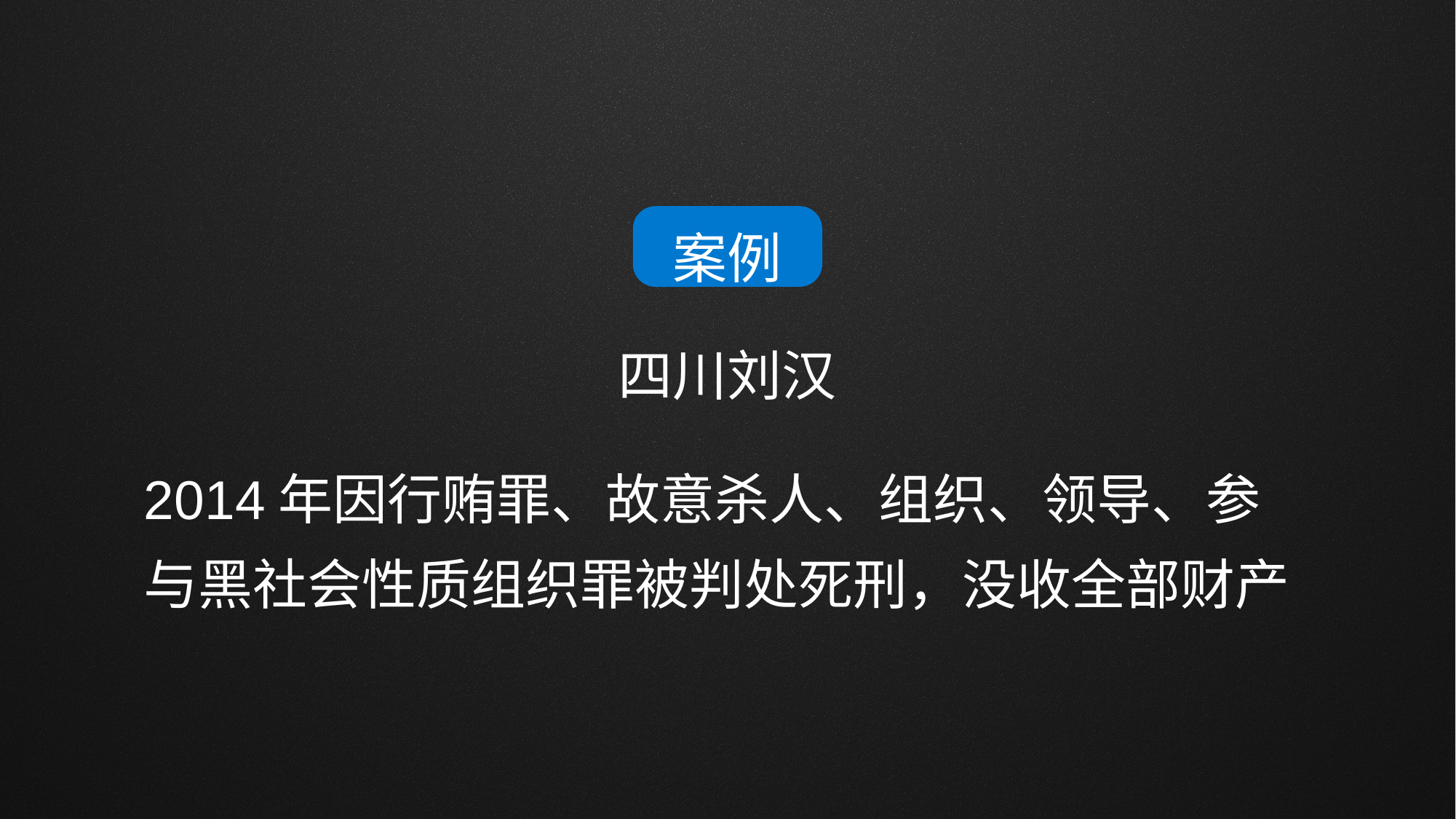

案例
四川刘汉
2014年因行贿罪、故意杀人、组织、领导、参与黑社会性质组织罪被判处死刑，没收全部财产